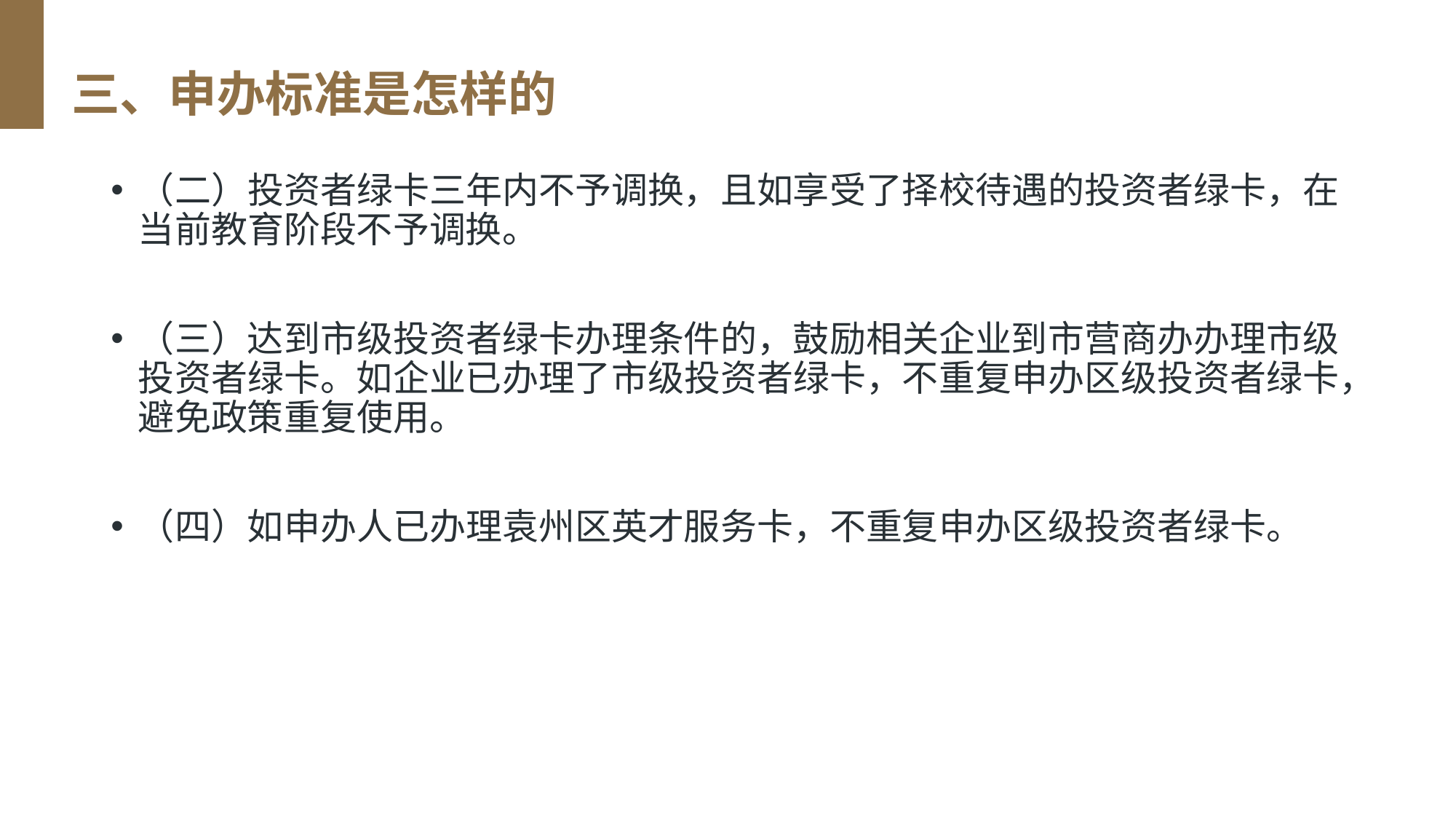

# 三、申办标准是怎样的
（二）投资者绿卡三年内不予调换，且如享受了择校待遇的投资者绿卡，在当前教育阶段不予调换。

（三）达到市级投资者绿卡办理条件的，鼓励相关企业到市营商办办理市级投资者绿卡。如企业已办理了市级投资者绿卡，不重复申办区级投资者绿卡，避免政策重复使用。

（四）如申办人已办理袁州区英才服务卡，不重复申办区级投资者绿卡。